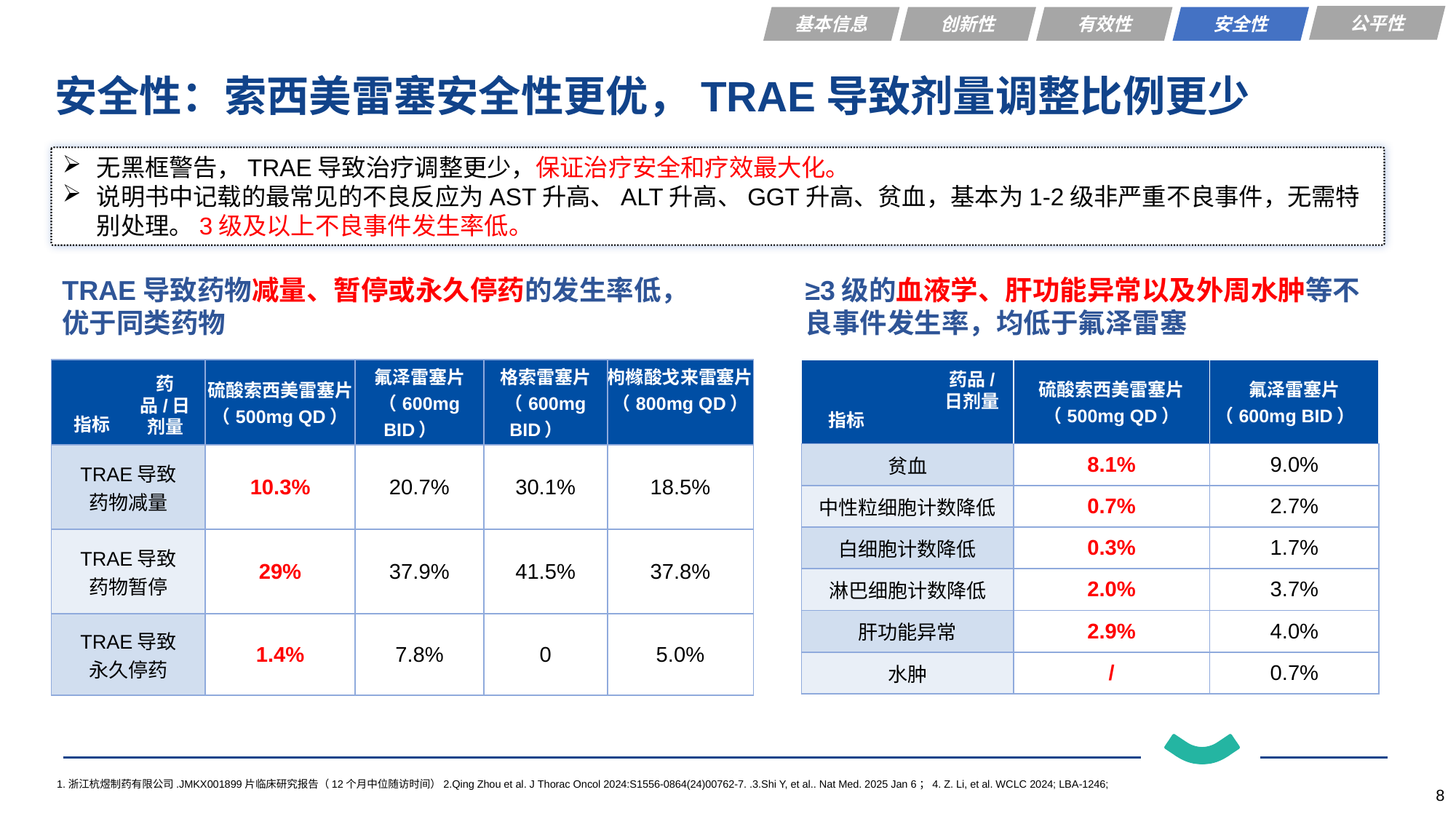

公平性
基本信息
创新性
有效性
安全性
安全性：索西美雷塞安全性更优，TRAE导致剂量调整比例更少
无黑框警告，TRAE导致治疗调整更少，保证治疗安全和疗效最大化。
说明书中记载的最常见的不良反应为AST升高、ALT升高、GGT升高、贫血，基本为1-2级非严重不良事件，无需特别处理。3级及以上不良事件发生率低。
TRAE导致药物减量、暂停或永久停药的发生率低，优于同类药物
≥3级的血液学、肝功能异常以及外周水肿等不良事件发生率，均低于氟泽雷塞
|  | 硫酸索西美雷塞片 （500mg QD） | 氟泽雷塞片 （600mg BID） | 格索雷塞片 （600mg BID） | 枸橼酸戈来雷塞片 （800mg QD） |
| --- | --- | --- | --- | --- |
| TRAE导致 药物减量 | 10.3% | 20.7% | 30.1% | 18.5% |
| TRAE导致 药物暂停 | 29% | 37.9% | 41.5% | 37.8% |
| TRAE导致 永久停药 | 1.4% | 7.8% | 0 | 5.0% |
|  | 硫酸索西美雷塞片 （500mg QD） | 氟泽雷塞片 （600mg BID） |
| --- | --- | --- |
| 贫血 | 8.1% | 9.0% |
| 中性粒细胞计数降低 | 0.7% | 2.7% |
| 白细胞计数降低 | 0.3% | 1.7% |
| 淋巴细胞计数降低 | 2.0% | 3.7% |
| 肝功能异常 | 2.9% | 4.0% |
| 水肿 | / | 0.7% |
药品/
日剂量
药品/日剂量
指标
指标
1.浙江杭煜制药有限公司.JMKX001899片临床研究报告（12个月中位随访时间）2.Qing Zhou​ et al. J Thorac Oncol 2024:S1556-0864(24)00762-7. .3.Shi Y, et al.. Nat Med. 2025 Jan 6；4. Z. Li, et al. WCLC 2024; LBA-1246;
8